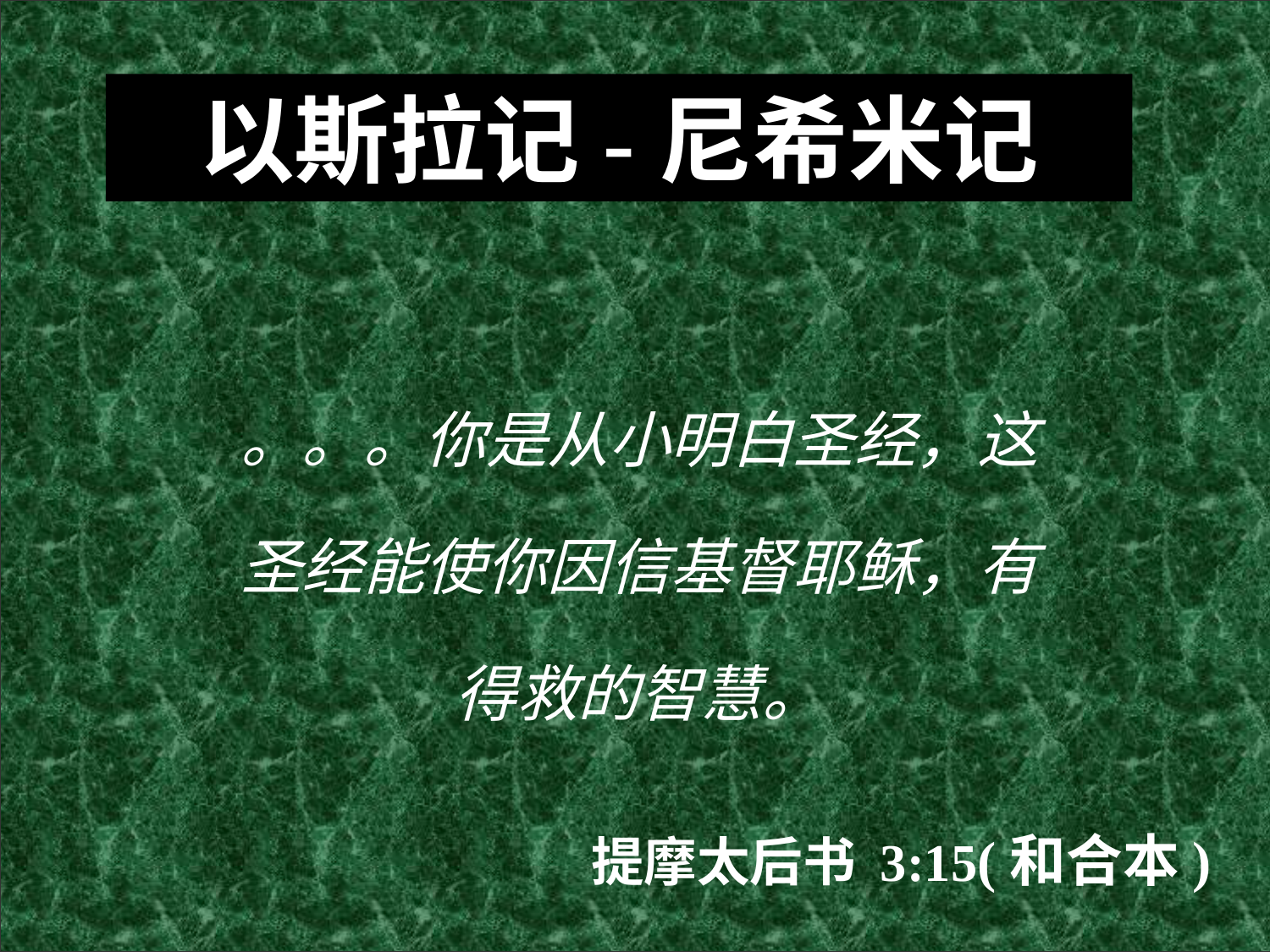

以斯拉记-尼希米记
。。。你是从小明白圣经，这圣经能使你因信基督耶稣，有得救的智慧。
提摩太后书 3:15(和合本)